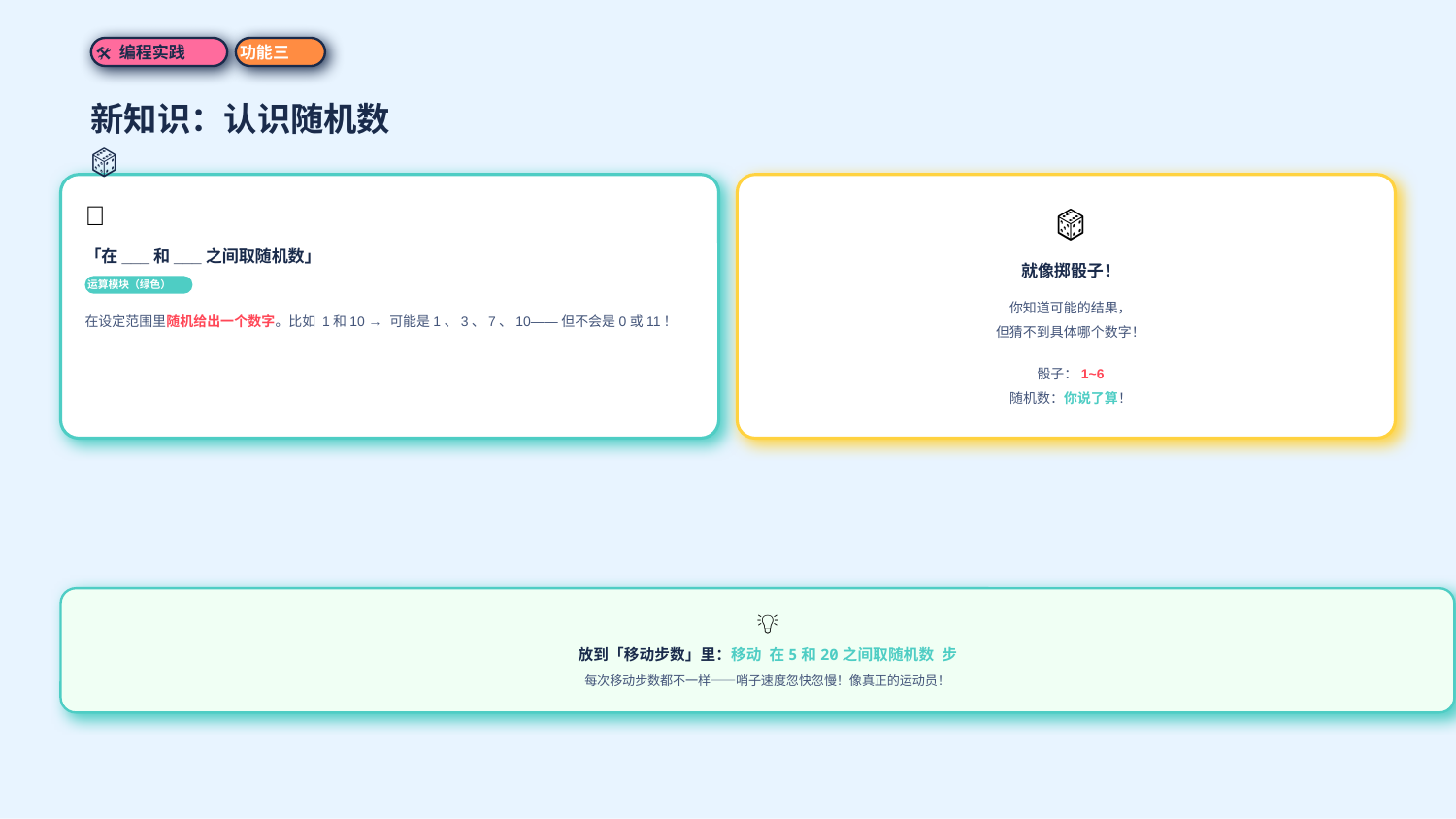

🛠 编程实践
功能三
新知识：认识随机数 🎲

🧩
🎲
「在___和___之间取随机数」
就像掷骰子！
运算模块（绿色）
你知道可能的结果，
但猜不到具体哪个数字！

骰子：1~6
随机数：你说了算！
在设定范围里随机给出一个数字。比如 1和10 → 可能是1、3、7、10——但不会是0或11！

💡
放到「移动步数」里：移动 在5和20之间取随机数 步
每次移动步数都不一样——哨子速度忽快忽慢！像真正的运动员！